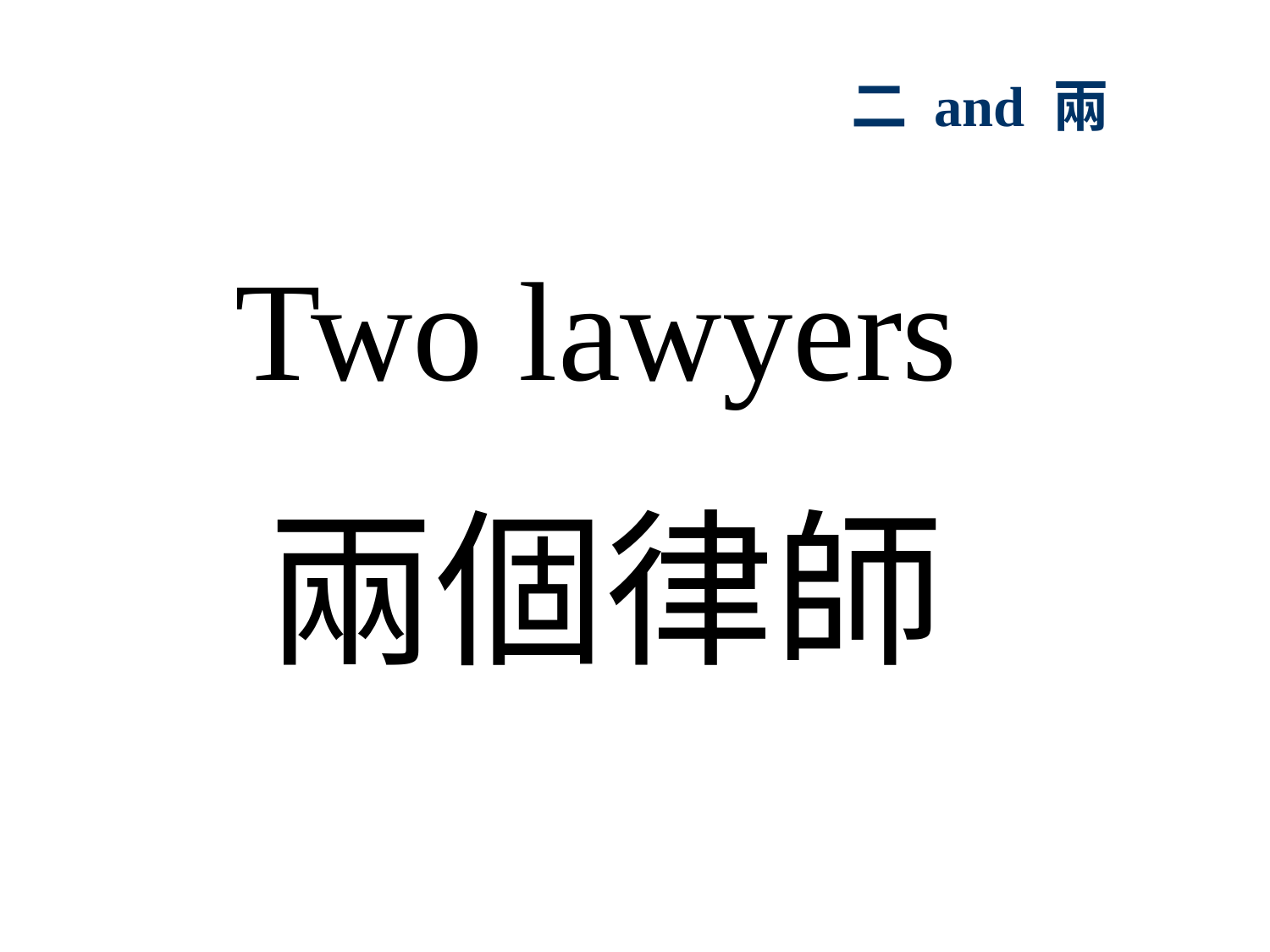

# 二 and 兩
Two lawyers
兩個律師